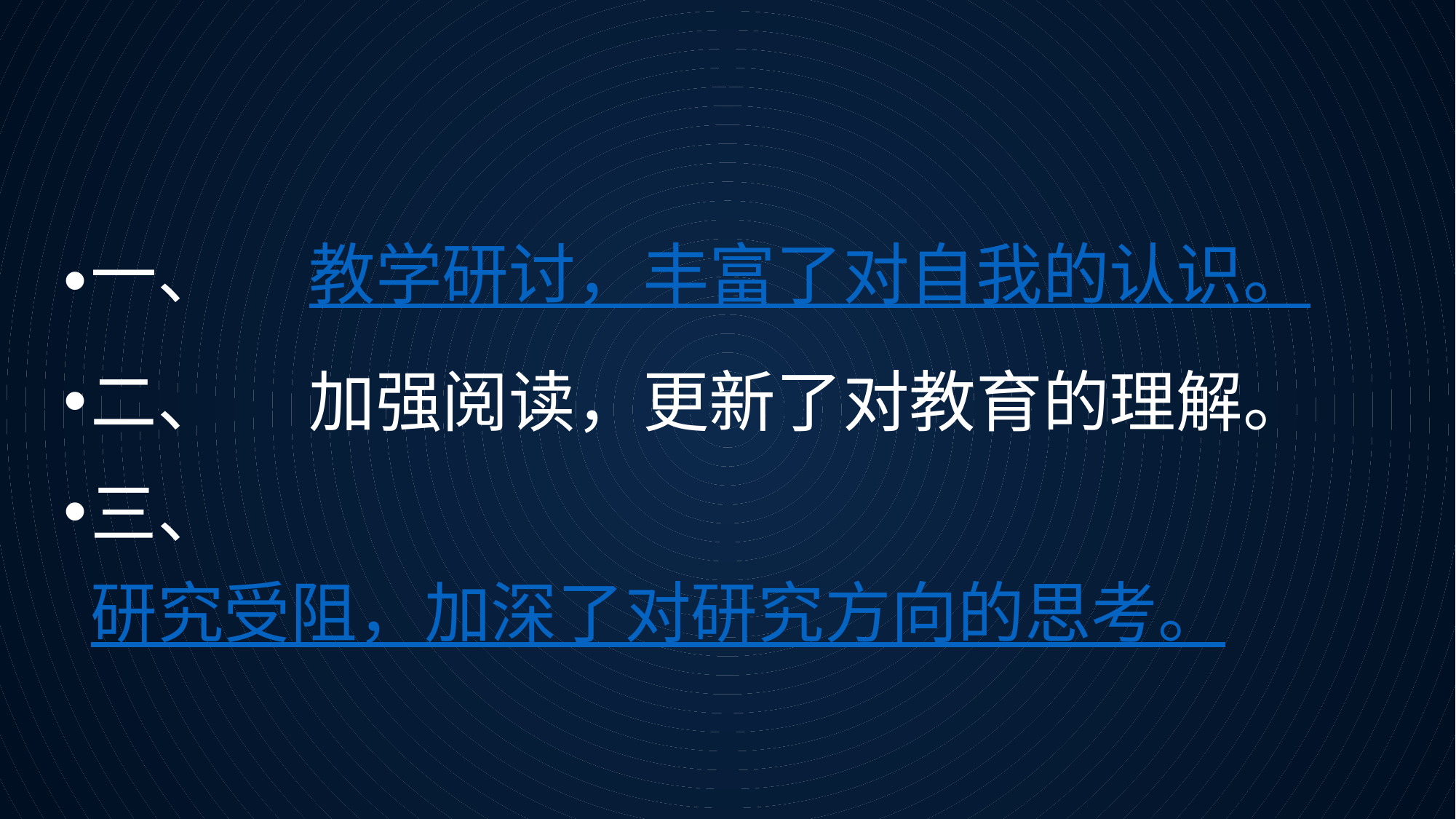

一、	教学研讨，丰富了对自我的认识。
二、	加强阅读，更新了对教育的理解。
三、	研究受阻，加深了对研究方向的思考。